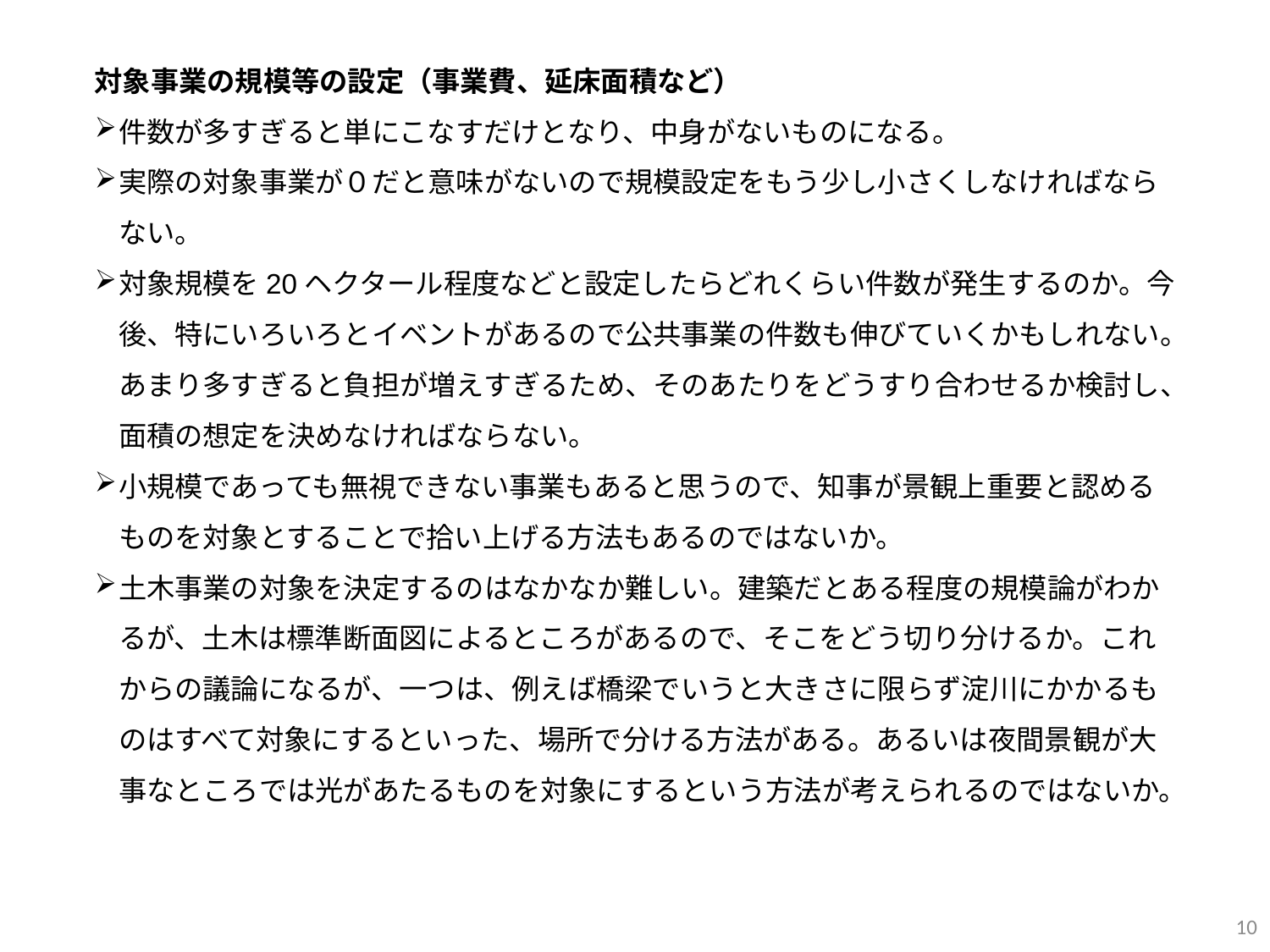

対象事業の規模等の設定（事業費、延床面積など）
件数が多すぎると単にこなすだけとなり、中身がないものになる。
実際の対象事業が０だと意味がないので規模設定をもう少し小さくしなければならない。
対象規模を20ヘクタール程度などと設定したらどれくらい件数が発生するのか。今後、特にいろいろとイベントがあるので公共事業の件数も伸びていくかもしれない。あまり多すぎると負担が増えすぎるため、そのあたりをどうすり合わせるか検討し、面積の想定を決めなければならない。
小規模であっても無視できない事業もあると思うので、知事が景観上重要と認めるものを対象とすることで拾い上げる方法もあるのではないか。
土木事業の対象を決定するのはなかなか難しい。建築だとある程度の規模論がわかるが、土木は標準断面図によるところがあるので、そこをどう切り分けるか。これからの議論になるが、一つは、例えば橋梁でいうと大きさに限らず淀川にかかるものはすべて対象にするといった、場所で分ける方法がある。あるいは夜間景観が大事なところでは光があたるものを対象にするという方法が考えられるのではないか。

10